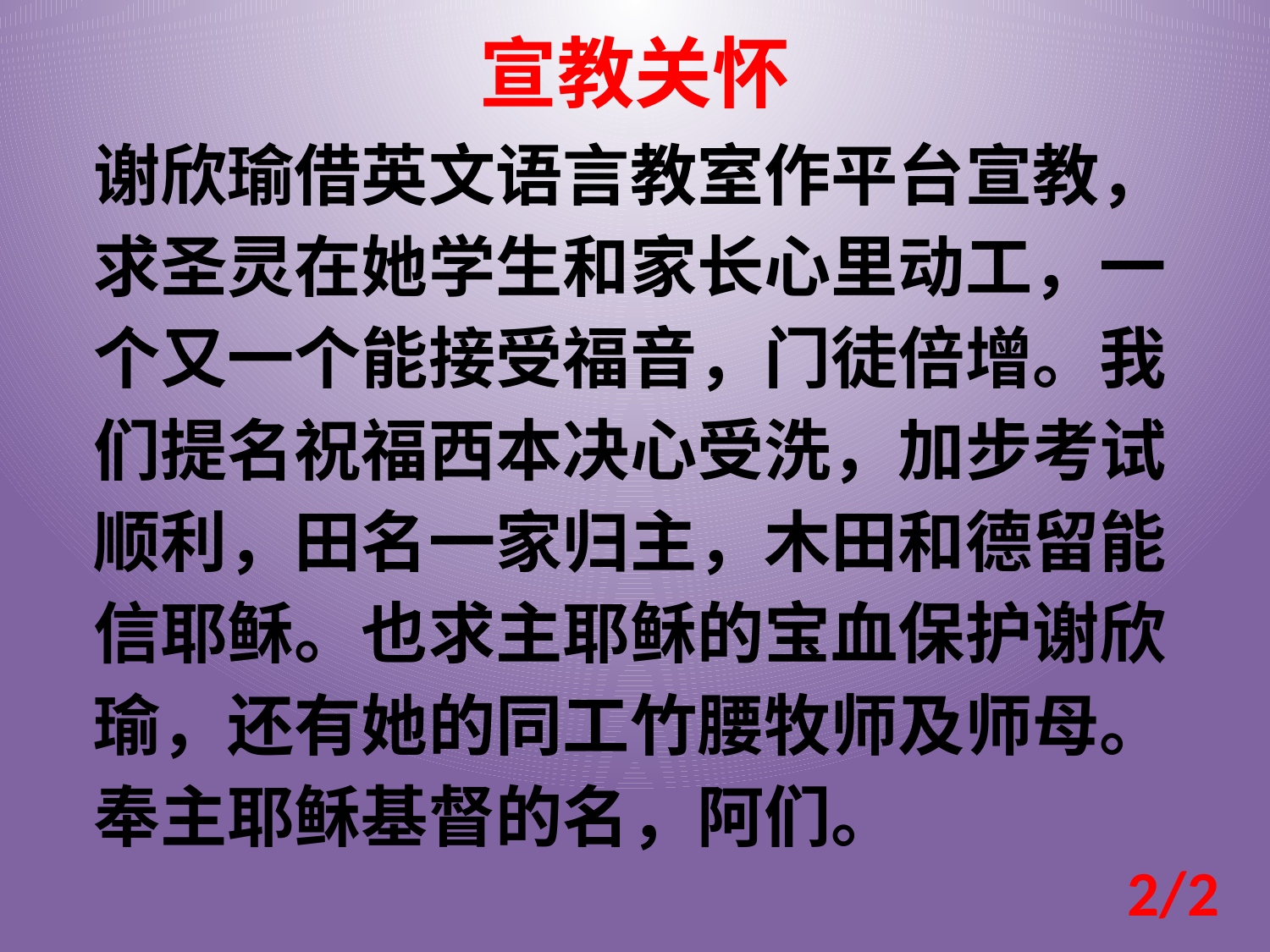

宣教关怀
谢欣瑜借英文语言教室作平台宣教，求圣灵在她学生和家长心里动工，一个又一个能接受福音，门徒倍增。我们提名祝福西本决心受洗，加步考试顺利，田名一家归主，木田和德留能信耶稣。也求主耶稣的宝血保护谢欣瑜，还有她的同工竹腰牧师及师母。奉主耶稣基督的名，阿们。
2/2